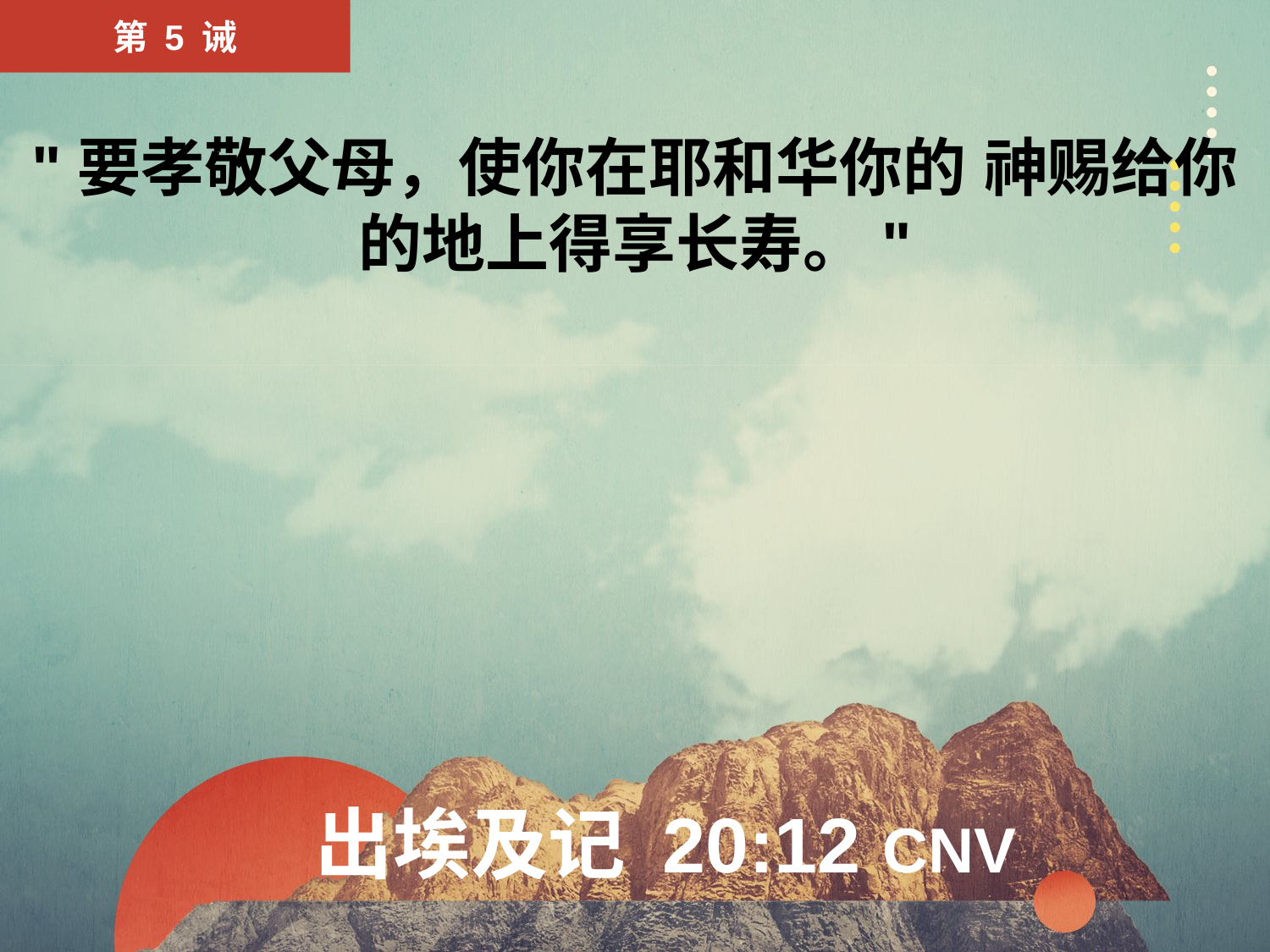

第 5 诫
"要孝敬父母，使你在耶和华你的 神赐给你的地上得享长寿。"
# 出埃及记 20:12 CNV